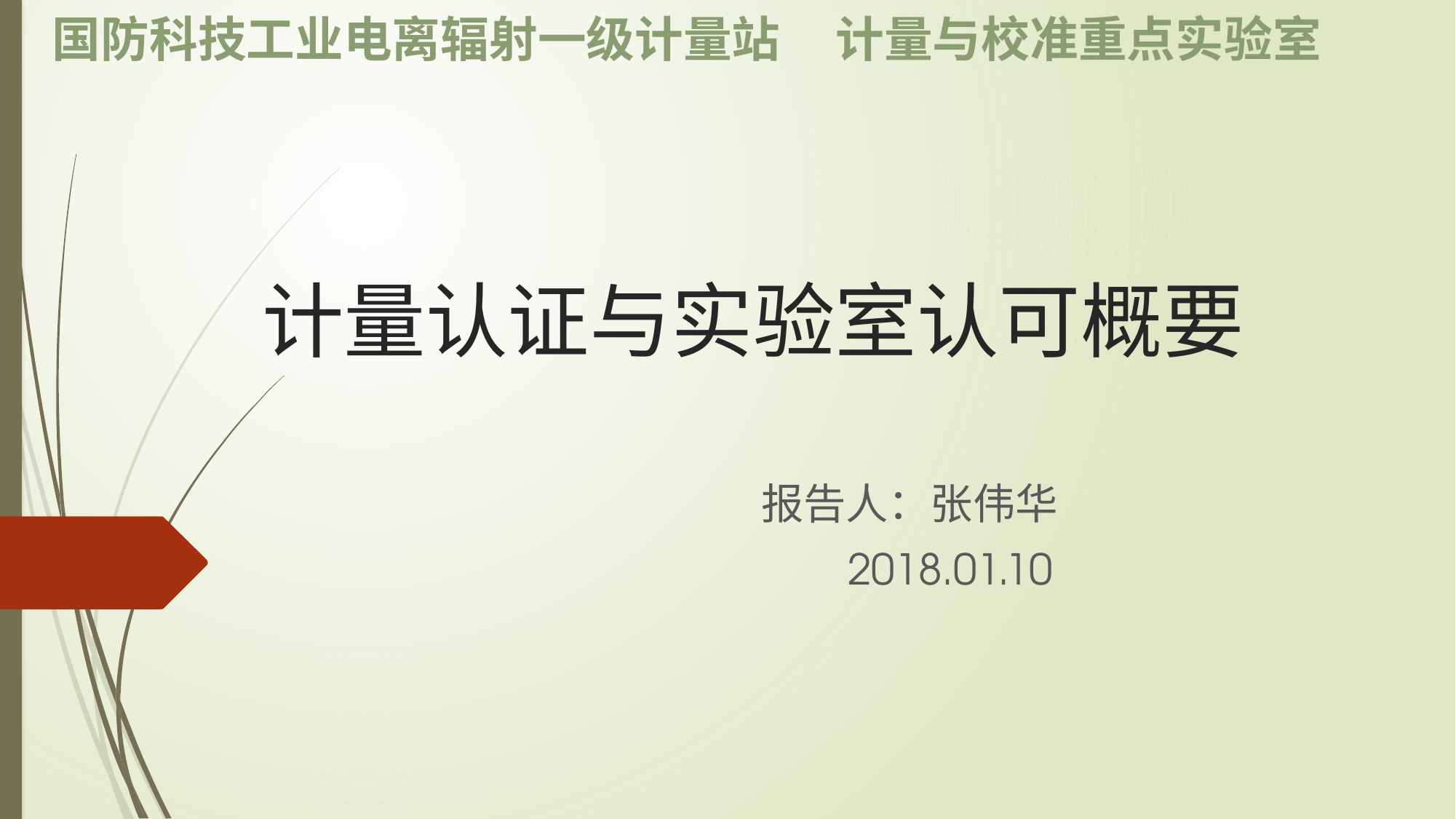

国防科技工业电离辐射一级计量站     计量与校准重点实验室
# 计量认证与实验室认可概要
           报告人：张伟华
                 2018.01.10